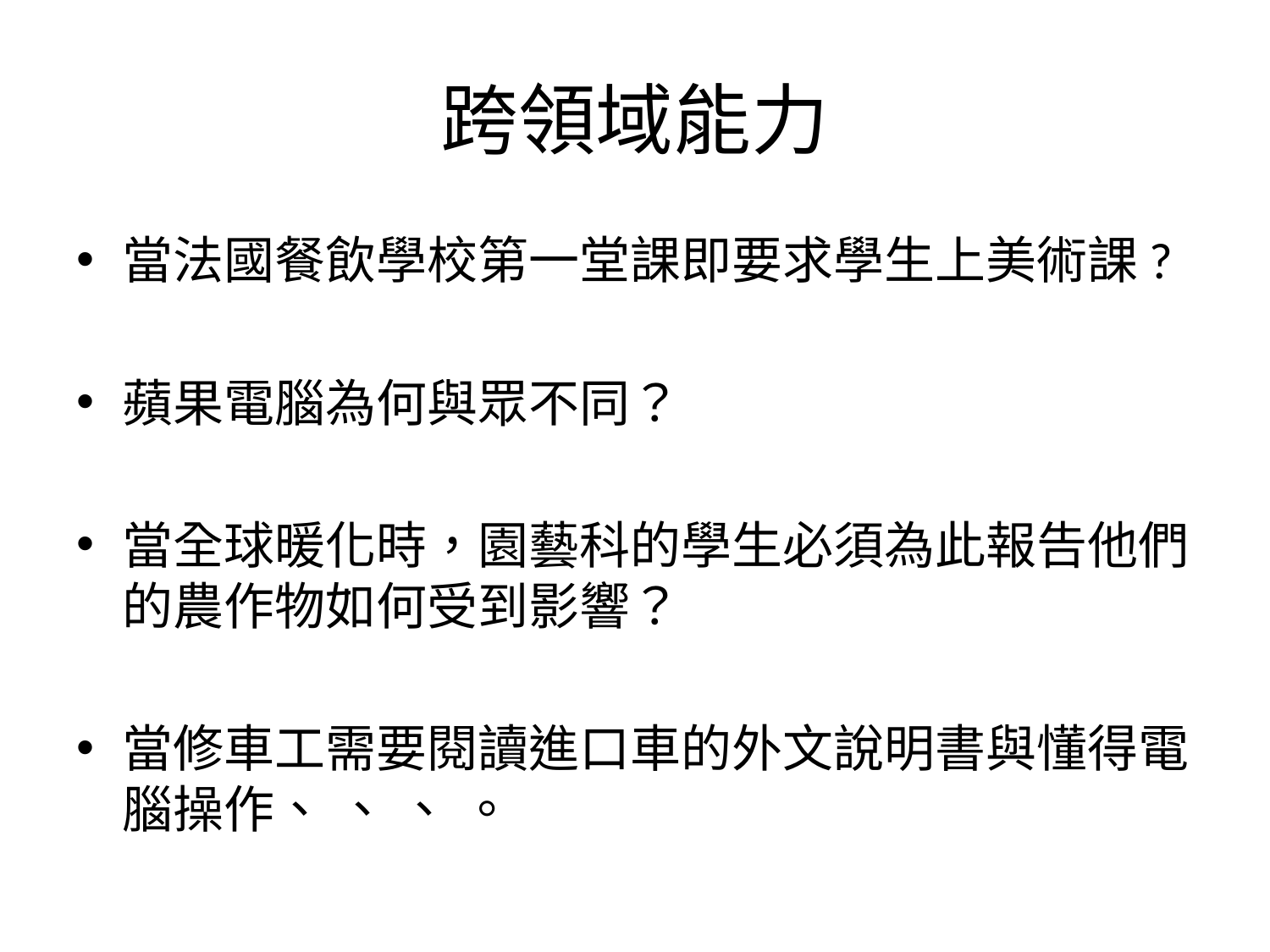

# 跨領域能力
當法國餐飲學校第一堂課即要求學生上美術課?

蘋果電腦為何與眾不同？

當全球暖化時，園藝科的學生必須為此報告他們的農作物如何受到影響？

當修車工需要閱讀進口車的外文說明書與懂得電腦操作、 、 、 。